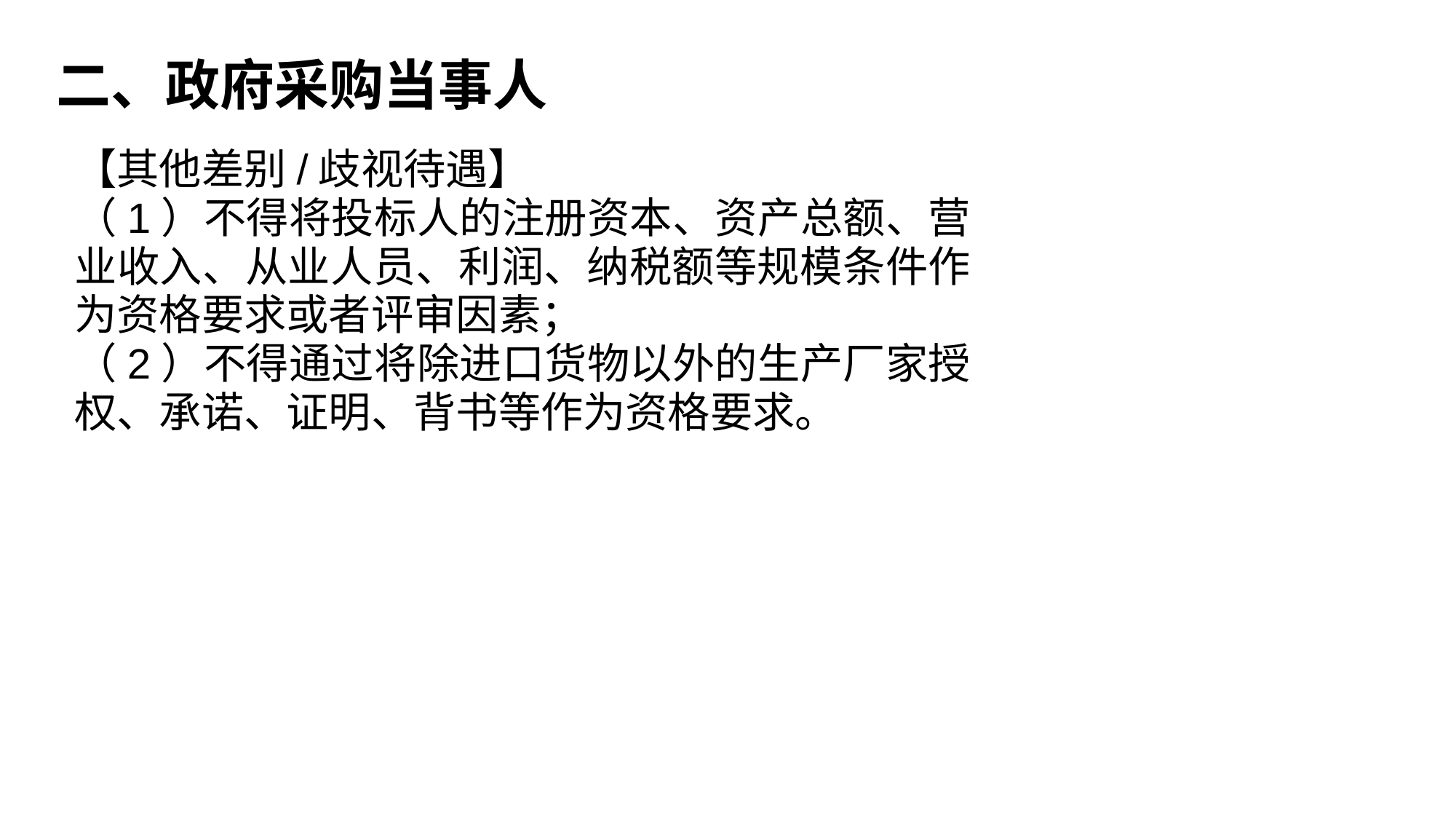

二、政府采购当事人
【其他差别/歧视待遇】
（1）不得将投标人的注册资本、资产总额、营业收入、从业人员、利润、纳税额等规模条件作为资格要求或者评审因素；
（2）不得通过将除进口货物以外的生产厂家授权、承诺、证明、背书等作为资格要求。